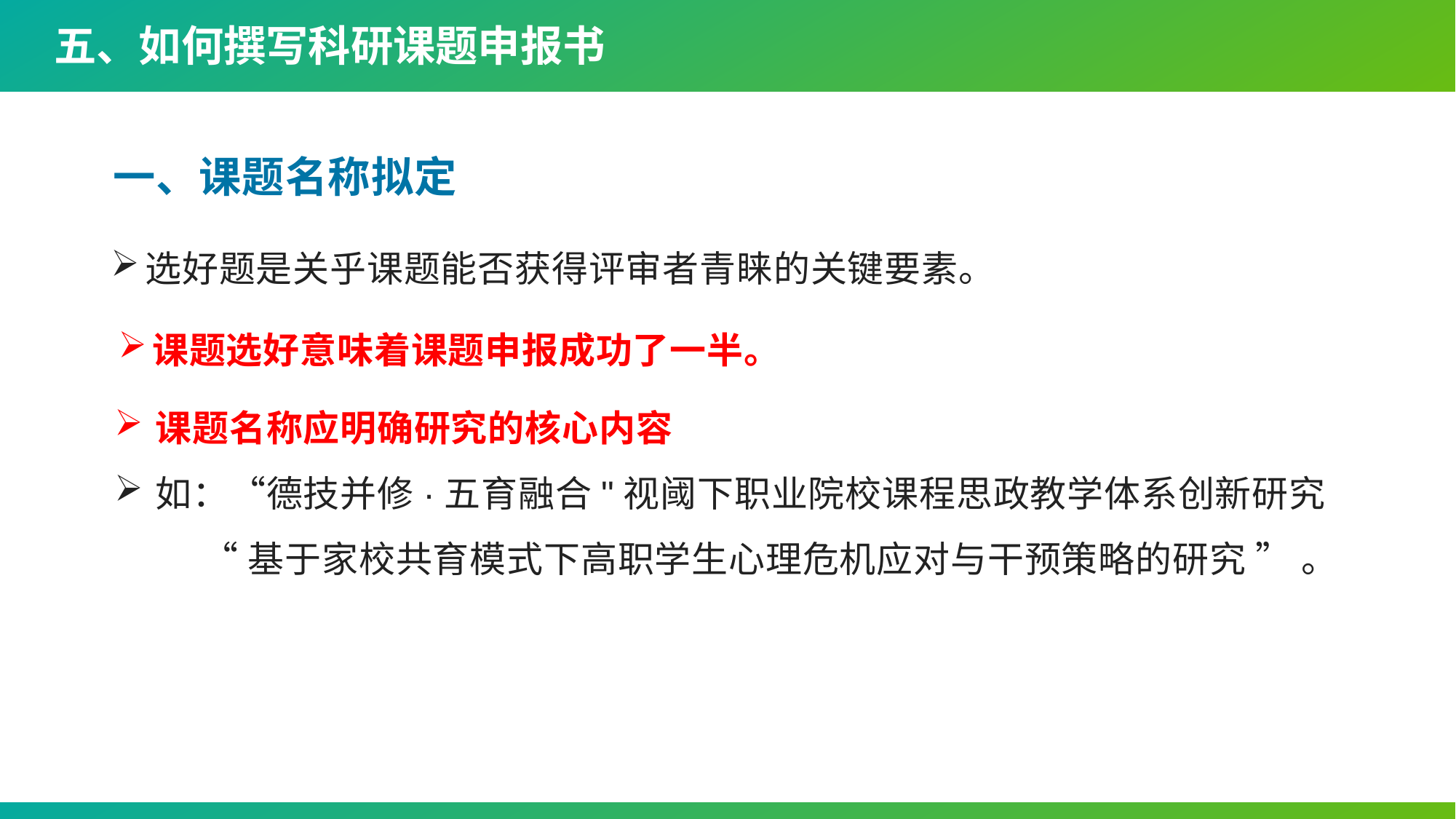

五、如何撰写科研课题申报书
一、课题名称拟定
选好题是关乎课题能否获得评审者青睐的关键要素。
课题选好意味着课题申报成功了一半。
课题名称应明确研究的核心内容
如：“德技并修·五育融合"视阈下职业院校课程思政教学体系创新研究
          “基于家校共育模式下高职学生心理危机应对与干预策略的研究 ” 。